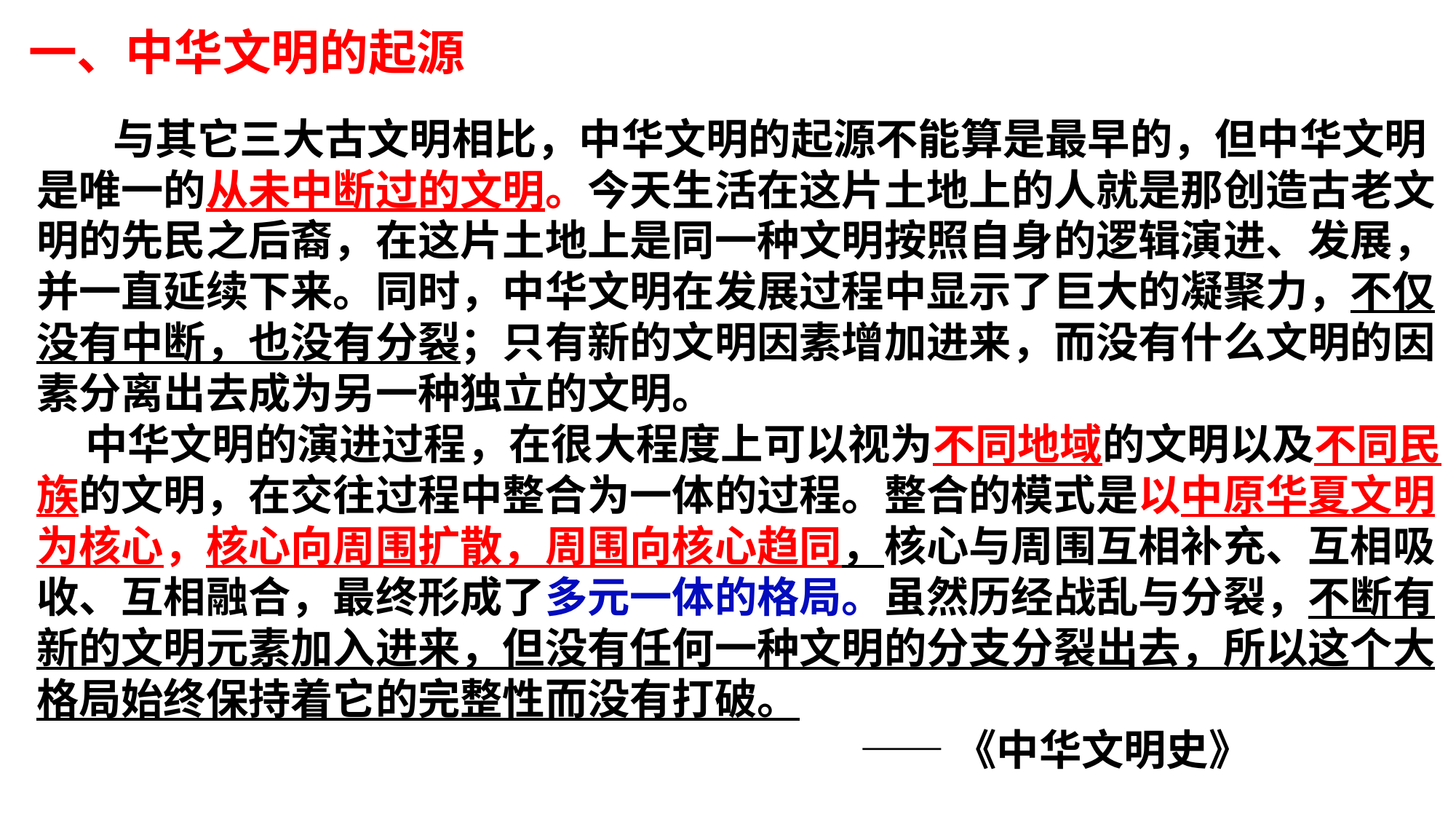

一、中华文明的起源
       与其它三大古文明相比，中华文明的起源不能算是最早的，但中华文明是唯一的从未中断过的文明。今天生活在这片土地上的人就是那创造古老文明的先民之后裔，在这片土地上是同一种文明按照自身的逻辑演进、发展，并一直延续下来。同时，中华文明在发展过程中显示了巨大的凝聚力，不仅没有中断，也没有分裂；只有新的文明因素增加进来，而没有什么文明的因素分离出去成为另一种独立的文明。
    中华文明的演进过程，在很大程度上可以视为不同地域的文明以及不同民族的文明，在交往过程中整合为一体的过程。整合的模式是以中原华夏文明为核心，核心向周围扩散，周围向核心趋同，核心与周围互相补充、互相吸收、互相融合，最终形成了多元一体的格局。虽然历经战乱与分裂，不断有新的文明元素加入进来，但没有任何一种文明的分支分裂出去，所以这个大格局始终保持着它的完整性而没有打破。
                                                                                       ——《中华文明史》